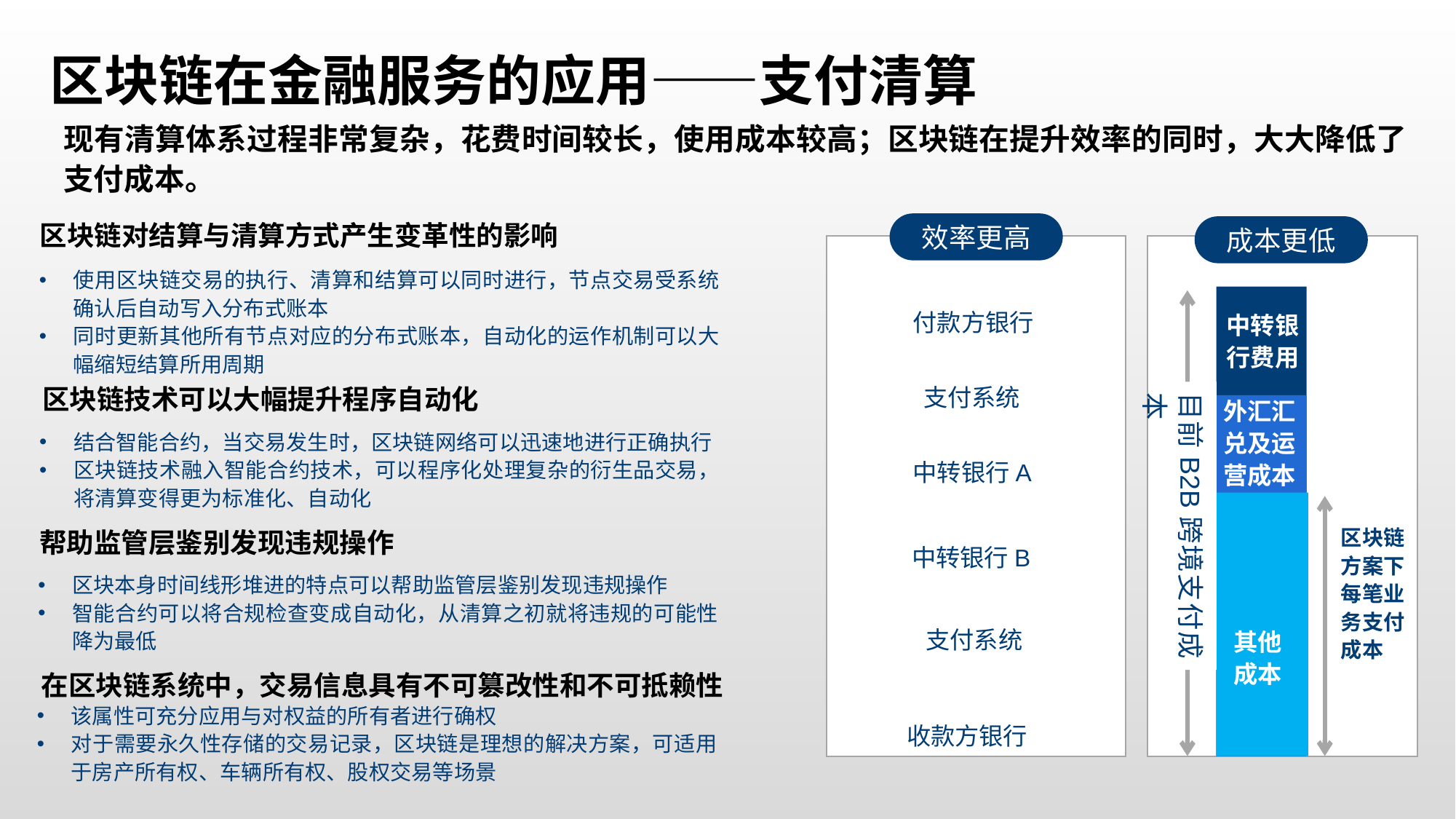

区块链在金融服务的应用——支付清算
现有清算体系过程非常复杂，花费时间较长，使用成本较高；区块链在提升效率的同时，大大降低了支付成本。
区块链对结算与清算方式产生变革性的影响
效率更高
成本更低

使用区块链交易的执行、清算和结算可以同时进行，节点交易受系统确认后自动写入分布式账本
同时更新其他所有节点对应的分布式账本，自动化的运作机制可以大幅缩短结算所用周期

付款方银行
中转银行费用
区块链技术可以大幅提升程序自动化
支付系统
目前B2B跨境支付成本
外汇汇兑及运营成本

结合智能合约，当交易发生时，区块链网络可以迅速地进行正确执行
区块链技术融入智能合约技术，可以程序化处理复杂的衍生品交易，将清算变得更为标准化、自动化
中转银行A

帮助监管层鉴别发现违规操作
区块链方案下每笔业务支付成本
中转银行B
区块本身时间线形堆进的特点可以帮助监管层鉴别发现违规操作
智能合约可以将合规检查变成自动化，从清算之初就将违规的可能性降为最低
支付系统
其他成本
在区块链系统中，交易信息具有不可篡改性和不可抵赖性
该属性可充分应用与对权益的所有者进行确权
对于需要永久性存储的交易记录，区块链是理想的解决方案，可适用于房产所有权、车辆所有权、股权交易等场景
收款方银行